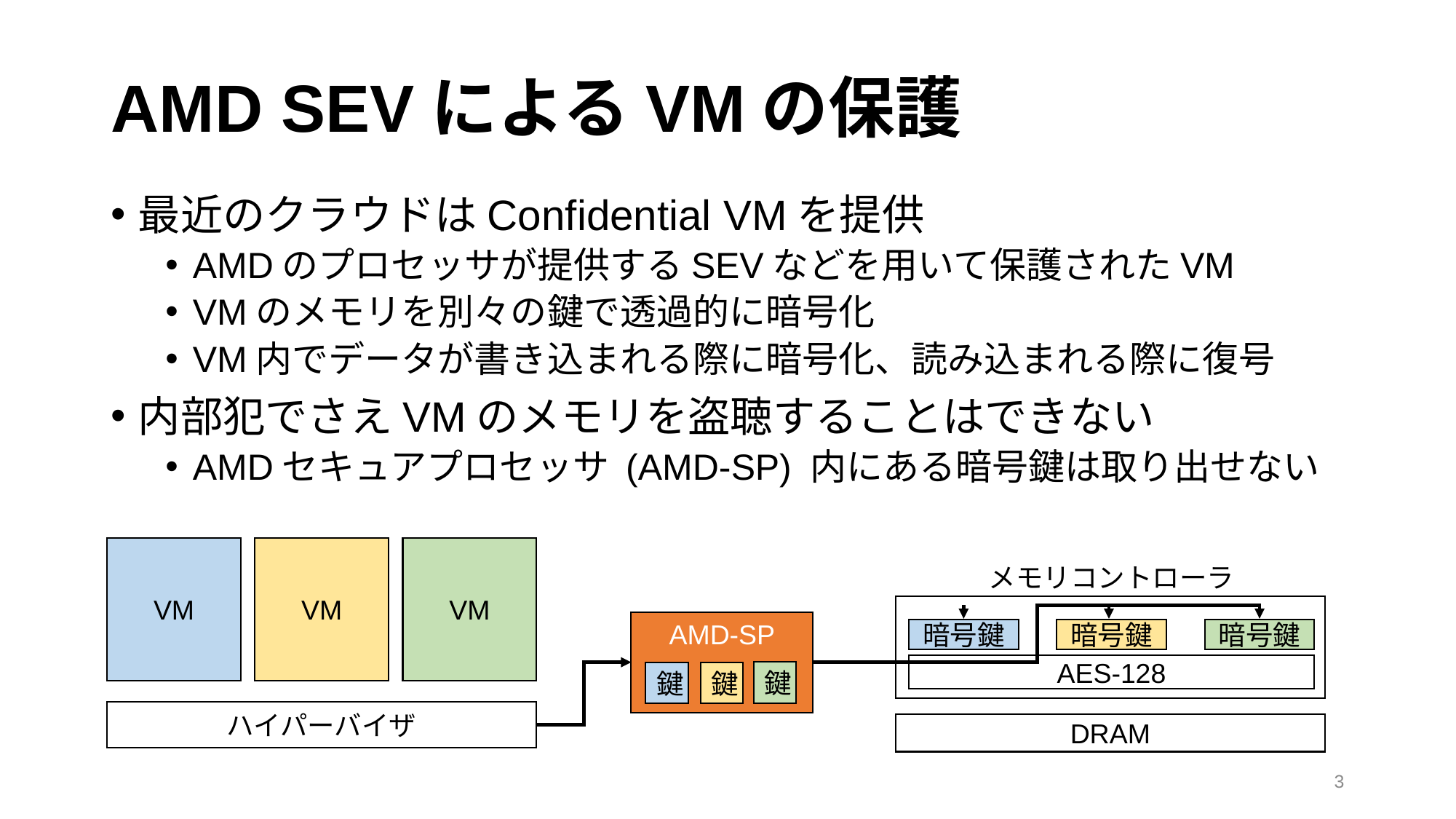

# AMD SEVによるVMの保護
最近のクラウドはConfidential VMを提供
AMDのプロセッサが提供するSEVなどを用いて保護されたVM
VMのメモリを別々の鍵で透過的に暗号化
VM内でデータが書き込まれる際に暗号化、読み込まれる際に復号
内部犯でさえVMのメモリを盗聴することはできない
AMDセキュアプロセッサ (AMD-SP) 内にある暗号鍵は取り出せない
VM
VM
VM
メモリコントローラ

メモリーコントローラ
AMD-SP
暗号鍵
暗号鍵
暗号鍵
AES-128
鍵
鍵
鍵
ハイパーバイザ
DRAM
3